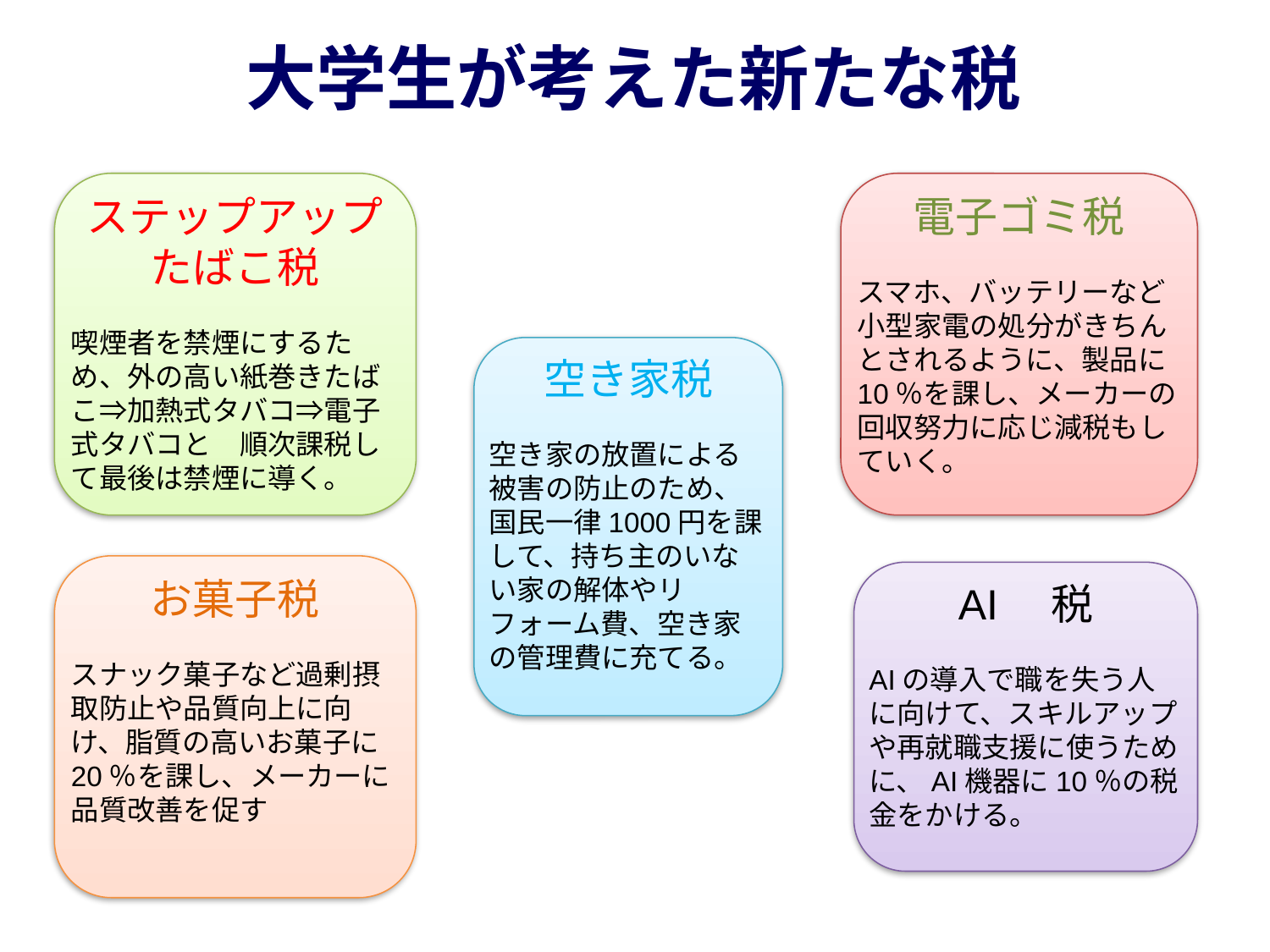

大学生が考えた新たな税
ステップアップたばこ税

喫煙者を禁煙にするため、外の高い紙巻きたばこ⇒加熱式タバコ⇒電子式タバコと　順次課税して最後は禁煙に導く。
電子ゴミ税

スマホ、バッテリーなど小型家電の処分がきちんとされるように、製品に10％を課し、メーカーの回収努力に応じ減税もしていく。
空き家税

空き家の放置による被害の防止のため、国民一律1000円を課して、持ち主のいない家の解体やリフォーム費、空き家の管理費に充てる。
お菓子税

スナック菓子など過剰摂取防止や品質向上に向け、脂質の高いお菓子に20％を課し、メーカーに品質改善を促す
AI　税

AIの導入で職を失う人に向けて、スキルアップや再就職支援に使うために、AI機器に10％の税金をかける。